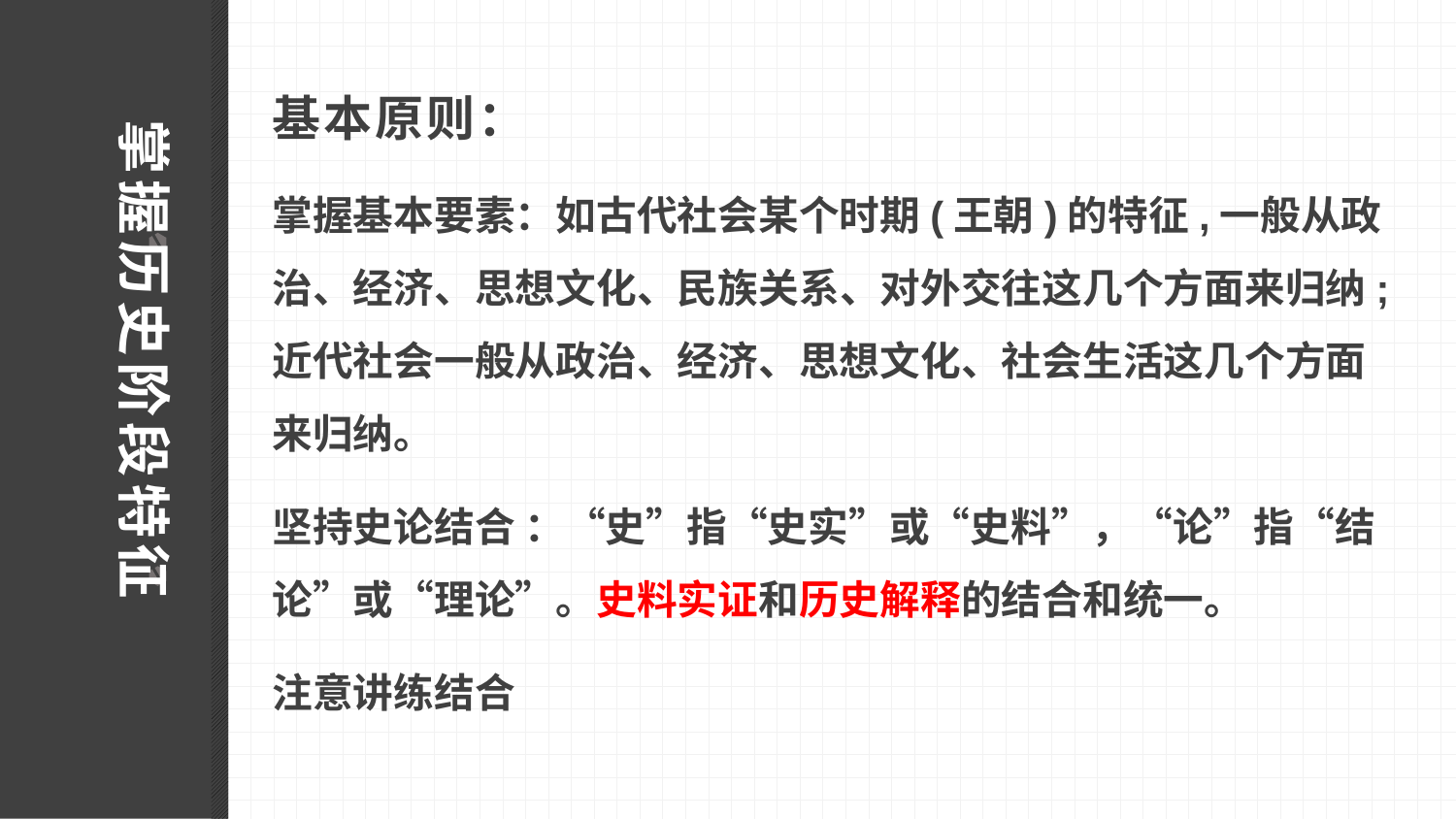

基本原则：
掌握基本要素：如古代社会某个时期(王朝)的特征,一般从政治、经济、思想文化、民族关系、对外交往这几个方面来归纳;近代社会一般从政治、经济、思想文化、社会生活这几个方面来归纳。
坚持史论结合 ：“史”指“史实”或“史料”，“论”指“结论”或“理论”。史料实证和历史解释的结合和统一。
注意讲练结合
掌握历史阶段特征